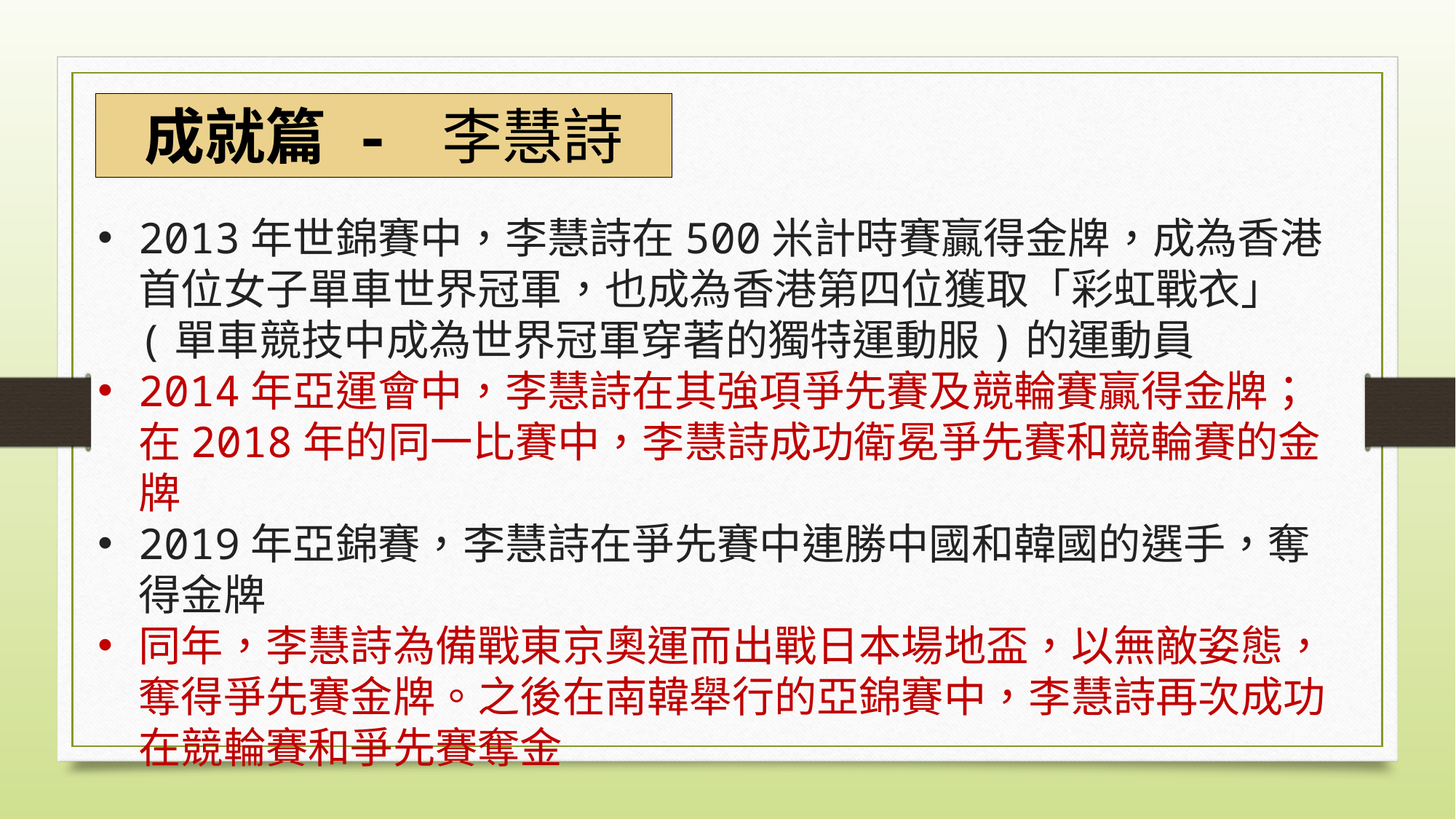

成就篇 - 李慧詩
2013年世錦賽中，李慧詩在500米計時賽贏得金牌，成為香港首位女子單車世界冠軍，也成為香港第四位獲取「彩虹戰衣」(單車競技中成為世界冠軍穿著的獨特運動服)的運動員
2014年亞運會中，李慧詩在其強項爭先賽及競輪賽贏得金牌；在2018年的同一比賽中，李慧詩成功衛冕爭先賽和競輪賽的金牌
2019年亞錦賽，李慧詩在爭先賽中連勝中國和韓國的選手，奪得金牌
同年，李慧詩為備戰東京奧運而出戰日本場地盃，以無敵姿態，奪得爭先賽金牌。之後在南韓舉行的亞錦賽中，李慧詩再次成功在競輪賽和爭先賽奪金